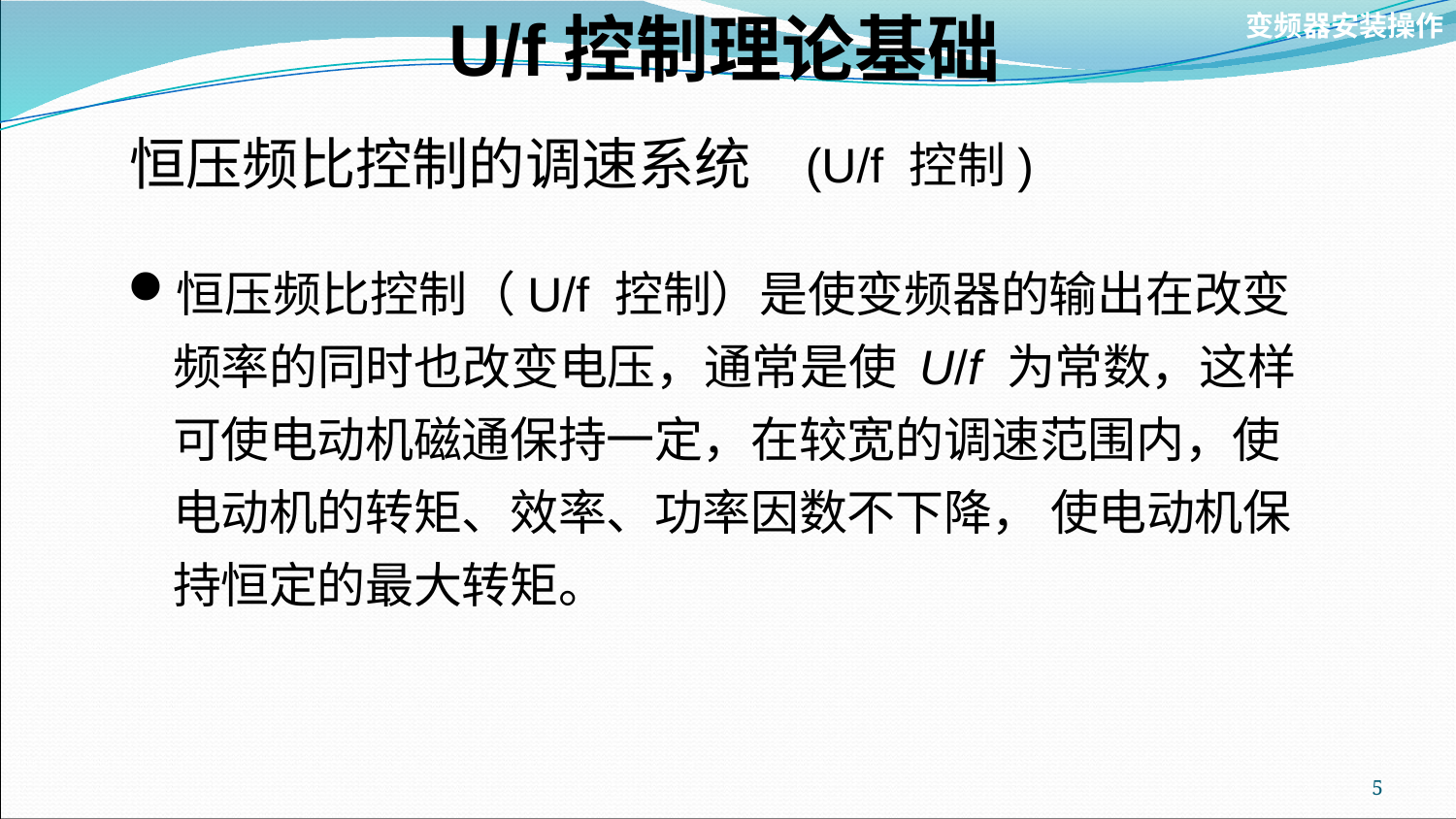

# U/f控制理论基础
变频器安装操作
恒压频比控制的调速系统
(U/f 控制)
恒压频比控制（U/f 控制）是使变频器的输出在改变频率的同时也改变电压，通常是使 U/f 为常数，这样可使电动机磁通保持一定，在较宽的调速范围内，使电动机的转矩、效率、功率因数不下降， 使电动机保持恒定的最大转矩。
5